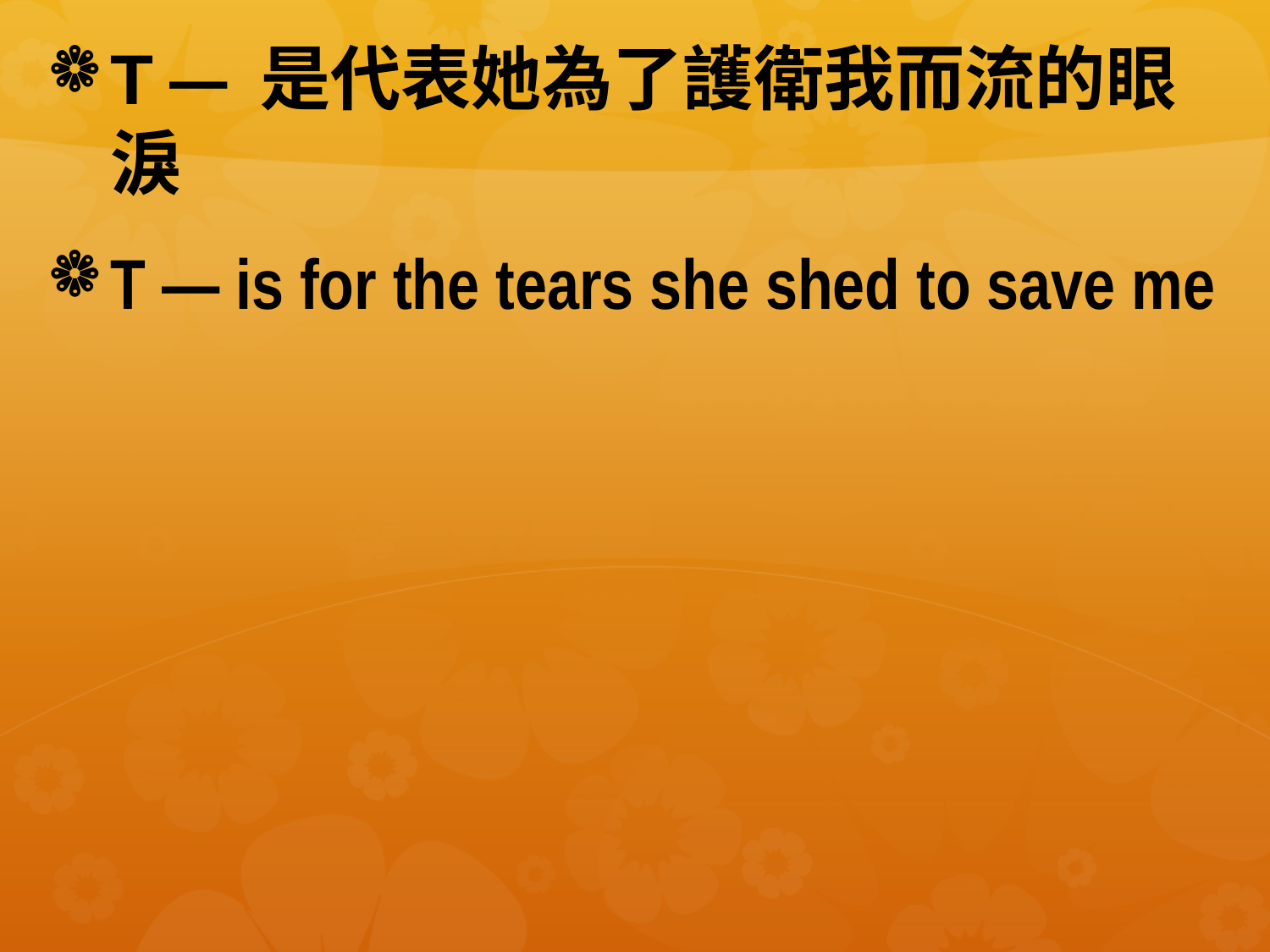

#
T — 是代表她為了護衛我而流的眼淚
T — is for the tears she shed to save me